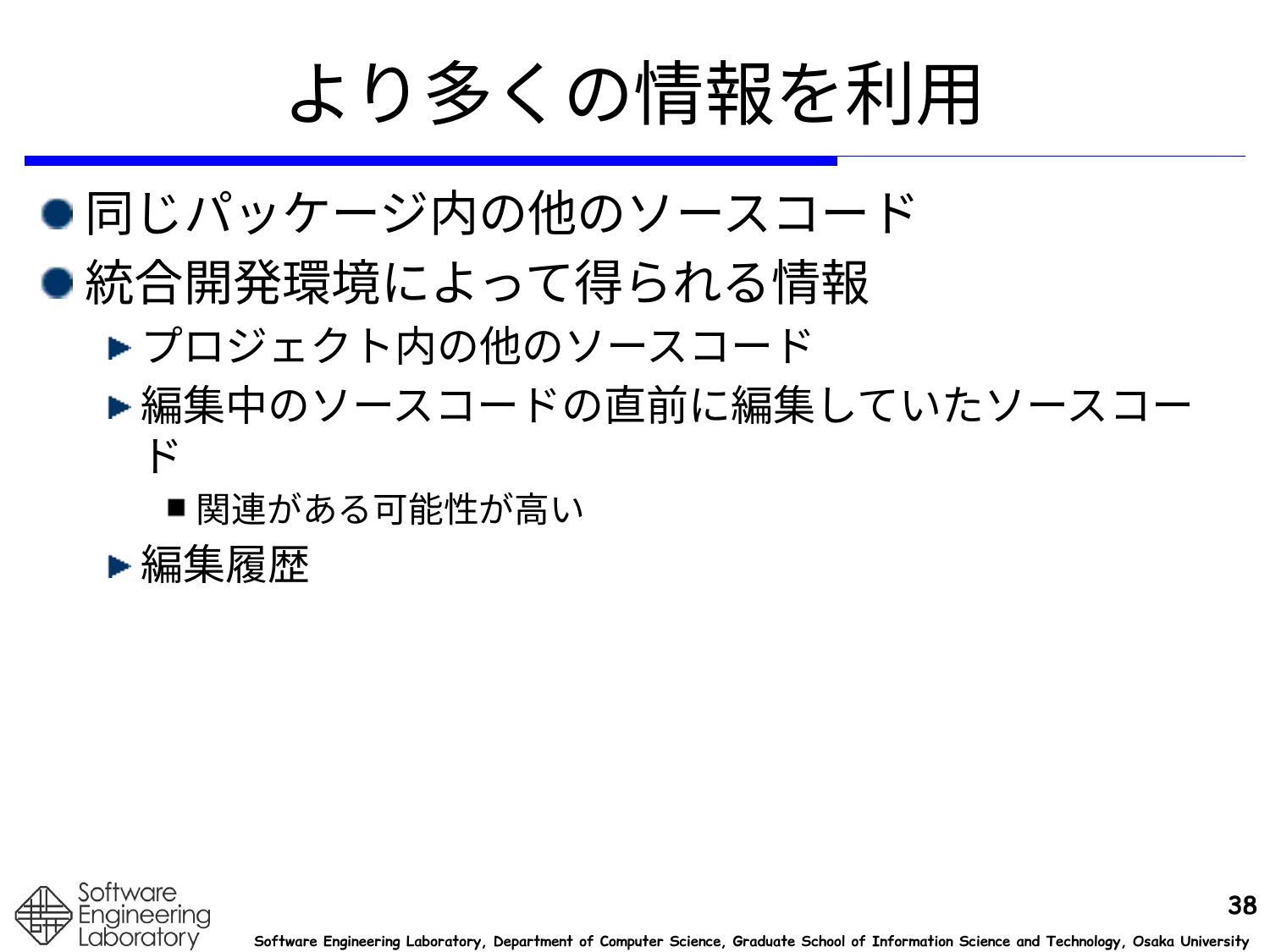

# より多くの情報を利用
同じパッケージ内の他のソースコード
統合開発環境によって得られる情報
プロジェクト内の他のソースコード
編集中のソースコードの直前に編集していたソースコード
関連がある可能性が高い
編集履歴